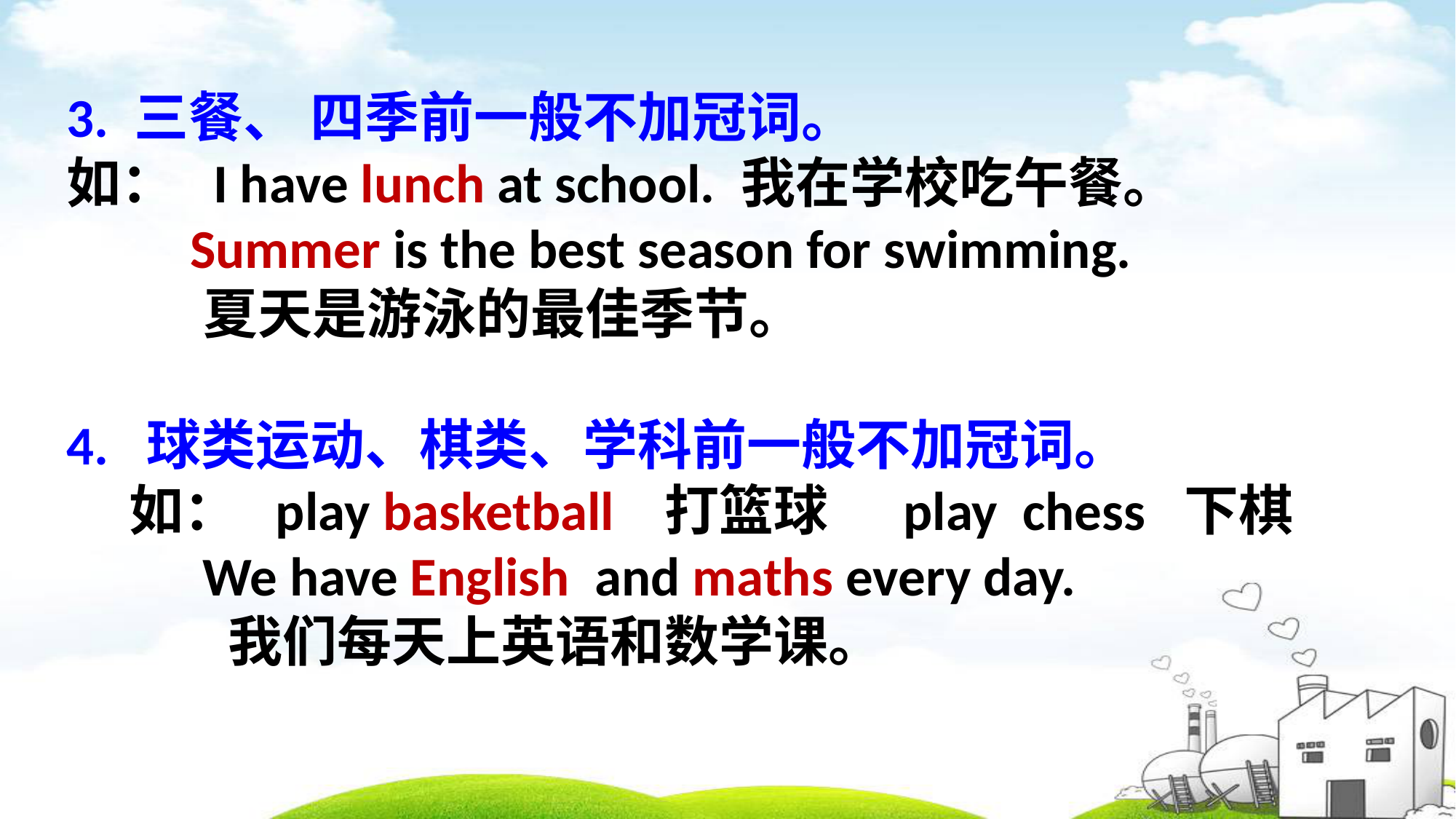

3. 三餐、 四季前一般不加冠词。
如：  I have lunch at school. 我在学校吃午餐。
          Summer is the best season for swimming.
          夏天是游泳的最佳季节。

4.  球类运动、棋类、学科前一般不加冠词。
    如：  play basketball   打篮球     play  chess  下棋
           We have English  and maths every day.
            我们每天上英语和数学课。